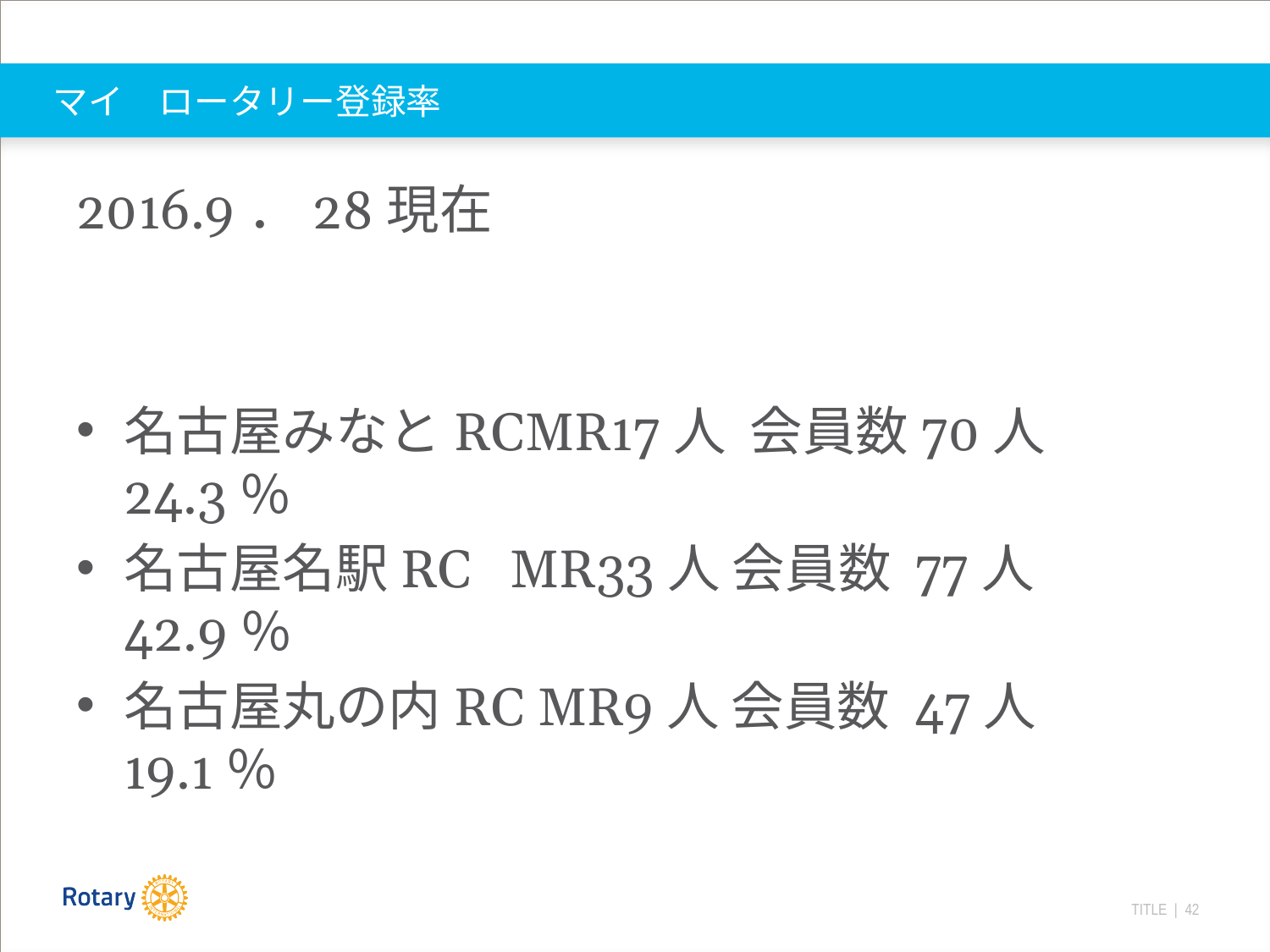

# マイ　ロータリー登録率
2016.9．28現在

名古屋みなとRCMR17人  会員数70人 24.3％
名古屋名駅RC   MR33人 会員数 77人 42.9％
名古屋丸の内RC MR9人 会員数 47人 19.1％